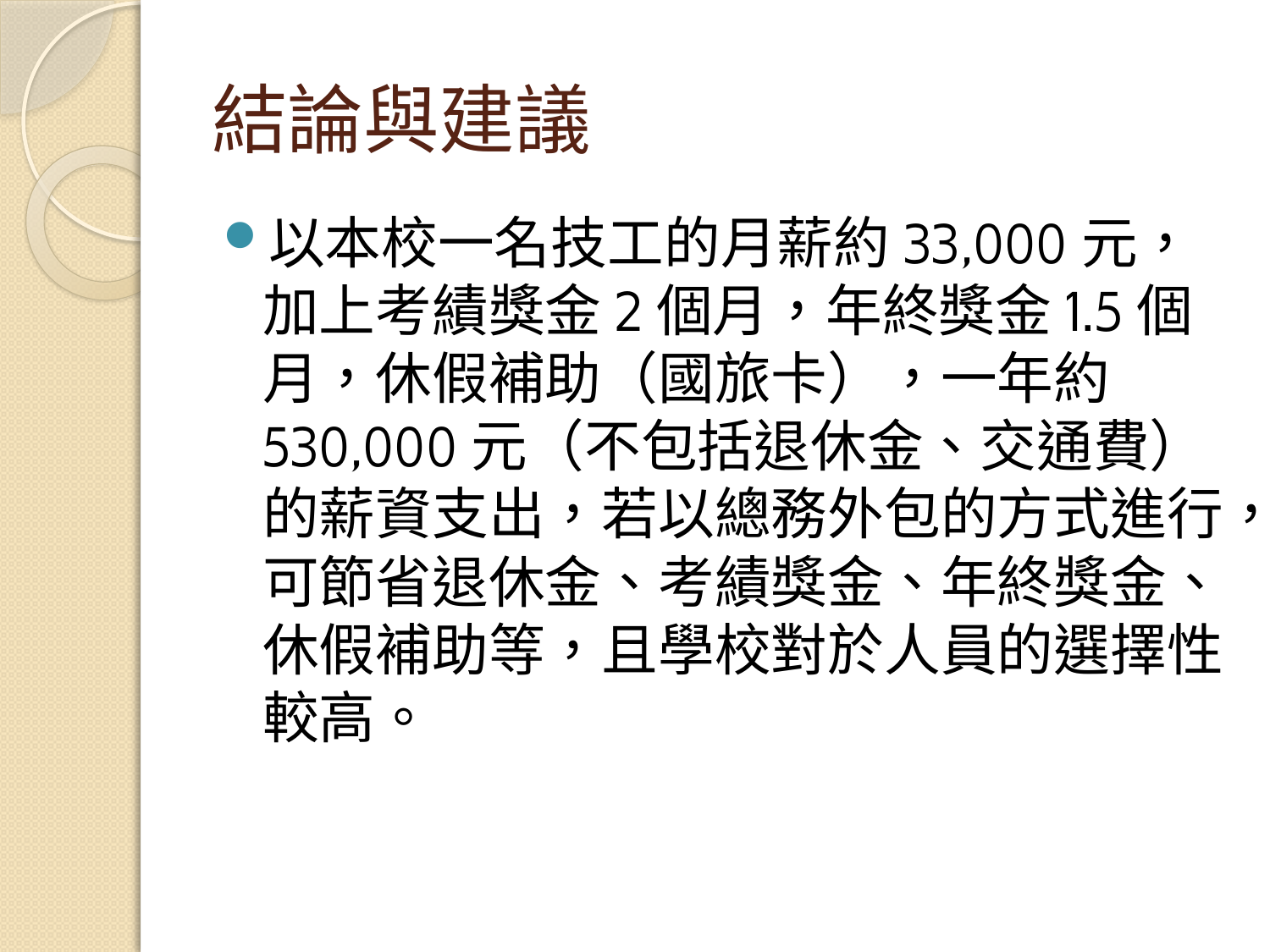

# 結論與建議
以本校一名技工的月薪約33,000元，加上考績獎金2個月，年終獎金1.5個月，休假補助（國旅卡），一年約530,000元（不包括退休金、交通費）的薪資支出，若以總務外包的方式進行，可節省退休金、考績獎金、年終獎金、休假補助等，且學校對於人員的選擇性較高。